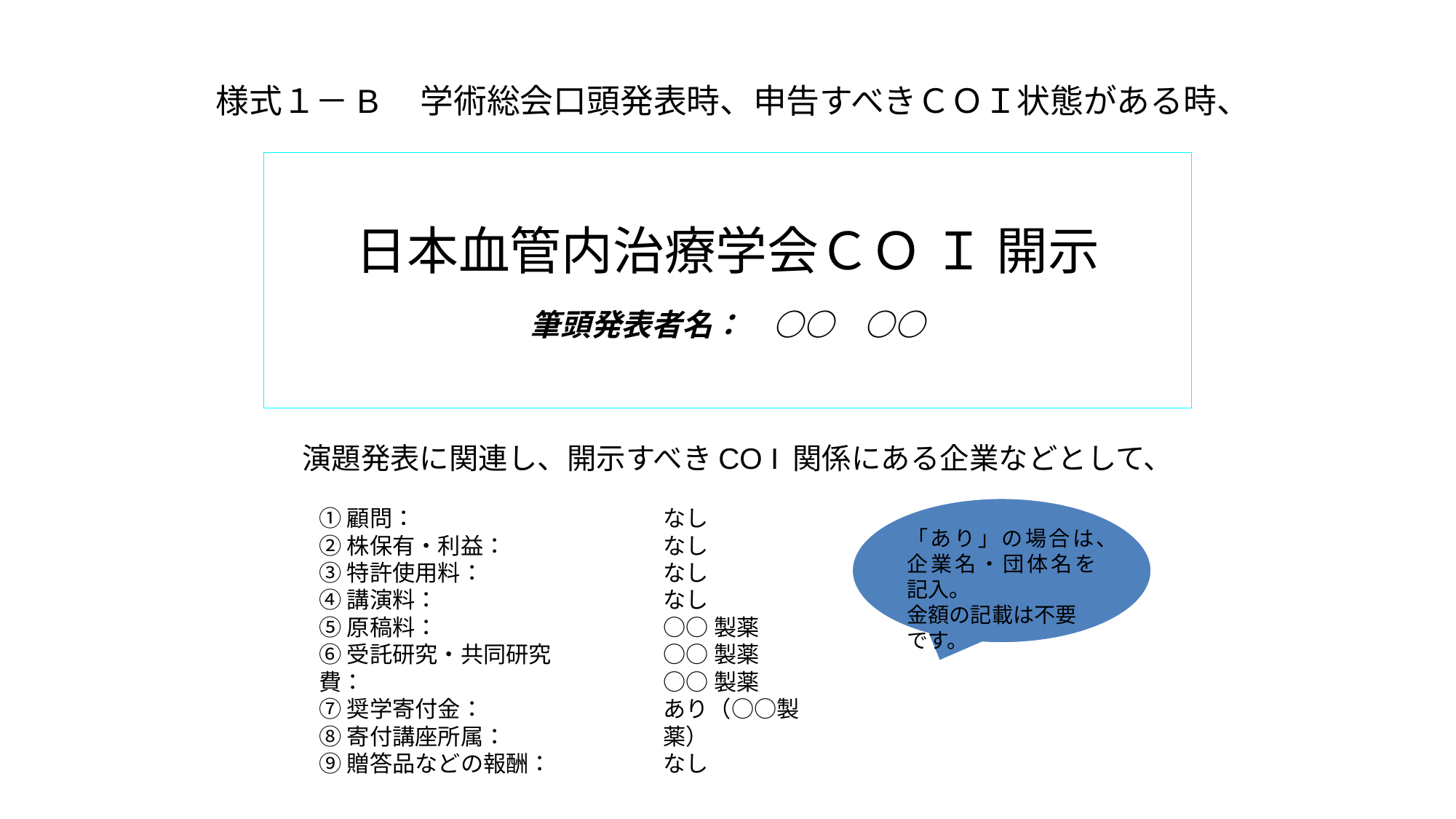

様式１－B　学術総会口頭発表時、申告すべきＣＯＩ状態がある時、
日本血管内治療学会ＣＯ Ｉ 開示
　
筆頭発表者名：　○○　○○
演題発表に関連し、開示すべきCO I 関係にある企業などとして、
「あり」の場合は、企業名・団体名を記入。
金額の記載は不要
です。
①顧問：
②株保有・利益：
③特許使用料：
④講演料：
⑤原稿料：
⑥受託研究・共同研究費：
⑦奨学寄付金：
⑧寄付講座所属：
⑨贈答品などの報酬：
なし
なし
なし
なし
○○製薬
○○製薬
○○製薬
あり（○○製薬）
なし